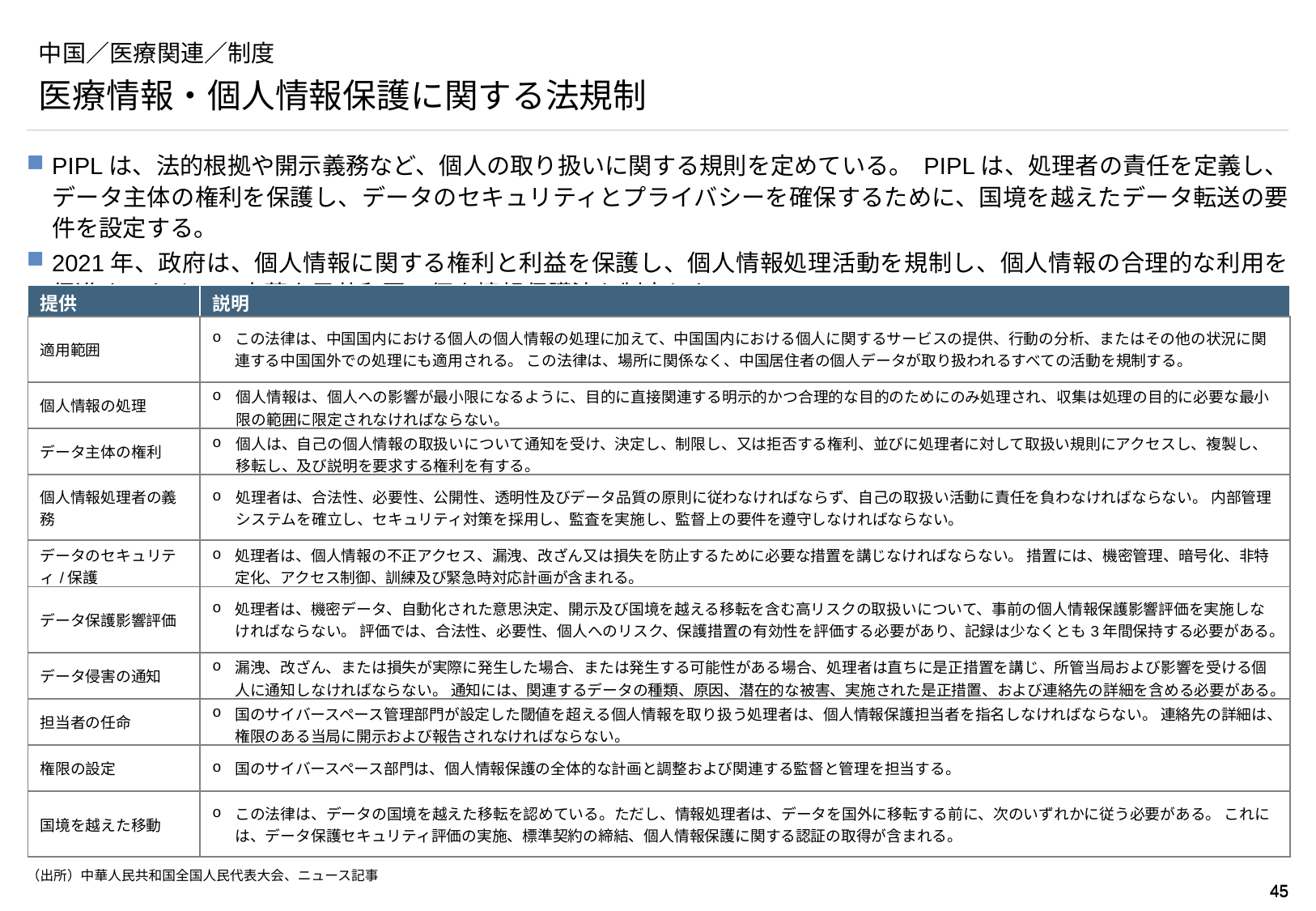

# 中国／医療関連／制度
医療情報・個人情報保護に関する法規制
PIPLは、法的根拠や開示義務など、個人の取り扱いに関する規則を定めている。 PIPLは、処理者の責任を定義し、データ主体の権利を保護し、データのセキュリティとプライバシーを確保するために、国境を越えたデータ転送の要件を設定する。
2021年、政府は、個人情報に関する権利と利益を保護し、個人情報処理活動を規制し、個人情報の合理的な利用を促進するために、中華人民共和国の個人情報保護法を制定した。

| 提供 | 説明 |
| --- | --- |
| 適用範囲 | この法律は、中国国内における個人の個人情報の処理に加えて、中国国内における個人に関するサービスの提供、行動の分析、またはその他の状況に関連する中国国外での処理にも適用される。 この法律は、場所に関係なく、中国居住者の個人データが取り扱われるすべての活動を規制する。 |
| 個人情報の処理 | 個人情報は、個人への影響が最小限になるように、目的に直接関連する明示的かつ合理的な目的のためにのみ処理され、収集は処理の目的に必要な最小限の範囲に限定されなければならない。 |
| データ主体の権利 | 個人は、自己の個人情報の取扱いについて通知を受け、決定し、制限し、又は拒否する権利、並びに処理者に対して取扱い規則にアクセスし、複製し、移転し、及び説明を要求する権利を有する。 |
| 個人情報処理者の義務 | 処理者は、合法性、必要性、公開性、透明性及びデータ品質の原則に従わなければならず、自己の取扱い活動に責任を負わなければならない。 内部管理システムを確立し、セキュリティ対策を採用し、監査を実施し、監督上の要件を遵守しなければならない。 |
| データのセキュリティ/保護 | 処理者は、個人情報の不正アクセス、漏洩、改ざん又は損失を防止するために必要な措置を講じなければならない。 措置には、機密管理、暗号化、非特定化、アクセス制御、訓練及び緊急時対応計画が含まれる。 |
| データ保護影響評価 | 処理者は、機密データ、自動化された意思決定、開示及び国境を越える移転を含む高リスクの取扱いについて、事前の個人情報保護影響評価を実施しなければならない。 評価では、合法性、必要性、個人へのリスク、保護措置の有効性を評価する必要があり、記録は少なくとも3年間保持する必要がある。 |
| データ侵害の通知 | 漏洩、改ざん、または損失が実際に発生した場合、または発生する可能性がある場合、処理者は直ちに是正措置を講じ、所管当局および影響を受ける個人に通知しなければならない。 通知には、関連するデータの種類、原因、潜在的な被害、実施された是正措置、および連絡先の詳細を含める必要がある。 |
| 担当者の任命 | 国のサイバースペース管理部門が設定した閾値を超える個人情報を取り扱う処理者は、個人情報保護担当者を指名しなければならない。 連絡先の詳細は、権限のある当局に開示および報告されなければならない。 |
| 権限の設定 | 国のサイバースペース部門は、個人情報保護の全体的な計画と調整および関連する監督と管理を担当する。 |
| 国境を越えた移動 | この法律は、データの国境を越えた移転を認めている。ただし、情報処理者は、データを国外に移転する前に、次のいずれかに従う必要がある。 これには、データ保護セキュリティ評価の実施、標準契約の締結、個人情報保護に関する認証の取得が含まれる。 |
（出所）中華人民共和国全国人民代表大会、ニュース記事
45